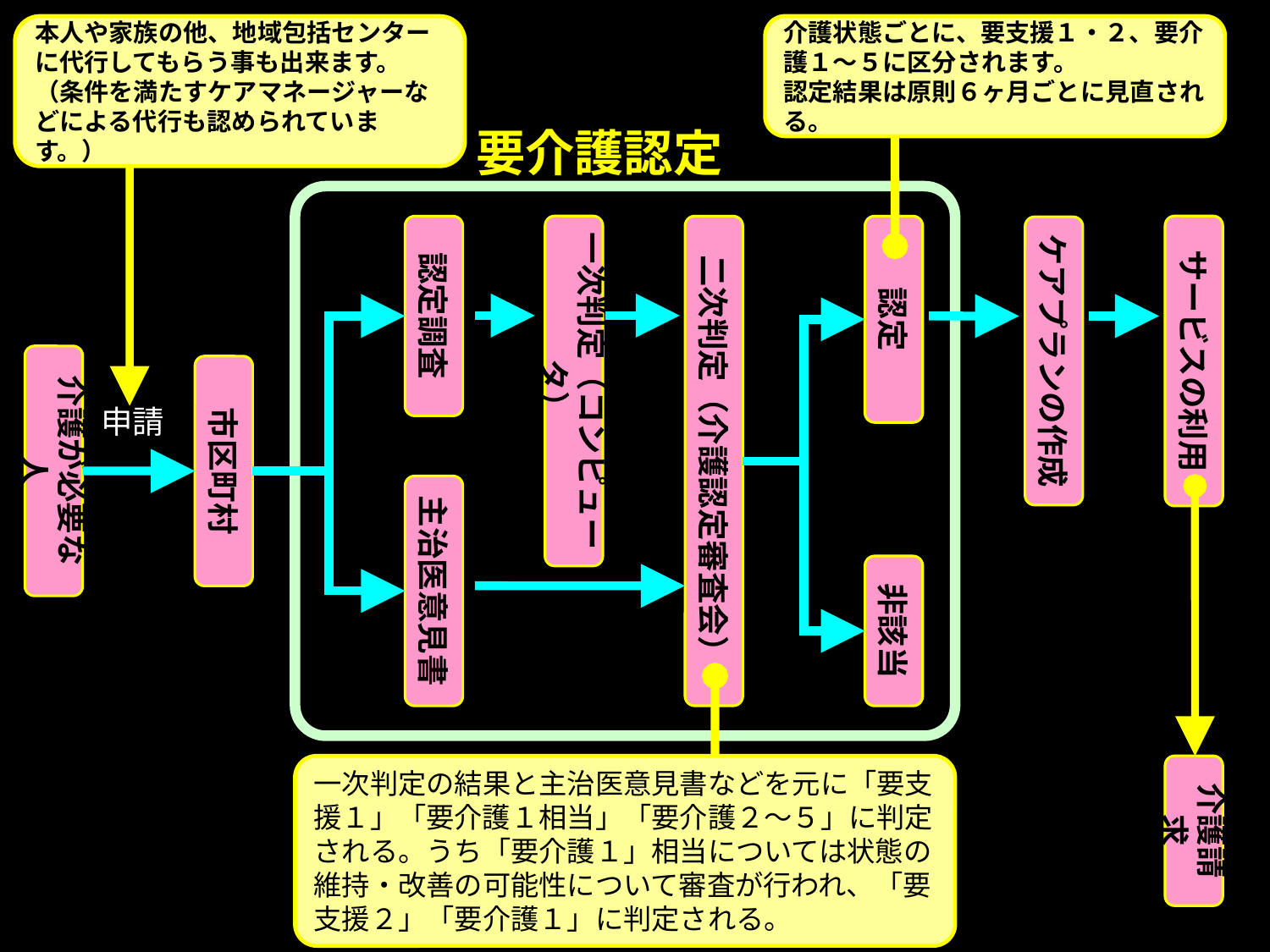

本人や家族の他、地域包括センターに代行してもらう事も出来ます。（条件を満たすケアマネージャーなどによる代行も認められています。）
介護状態ごとに、要支援１・２、要介護１～５に区分されます。
認定結果は原則６ヶ月ごとに見直される。
要介護認定

一次判定（コンピュータ）
サービスの利用
認定調査
二次判定（介護認定審査会）
認定
ケアプランの作成

介護が必要な人
市区町村
申請
主治医意見書

非該当

一次判定の結果と主治医意見書などを元に「要支援１」「要介護１相当」「要介護２～５」に判定される。うち「要介護１」相当については状態の維持・改善の可能性について審査が行われ、「要支援２」「要介護１」に判定される。
介護請求